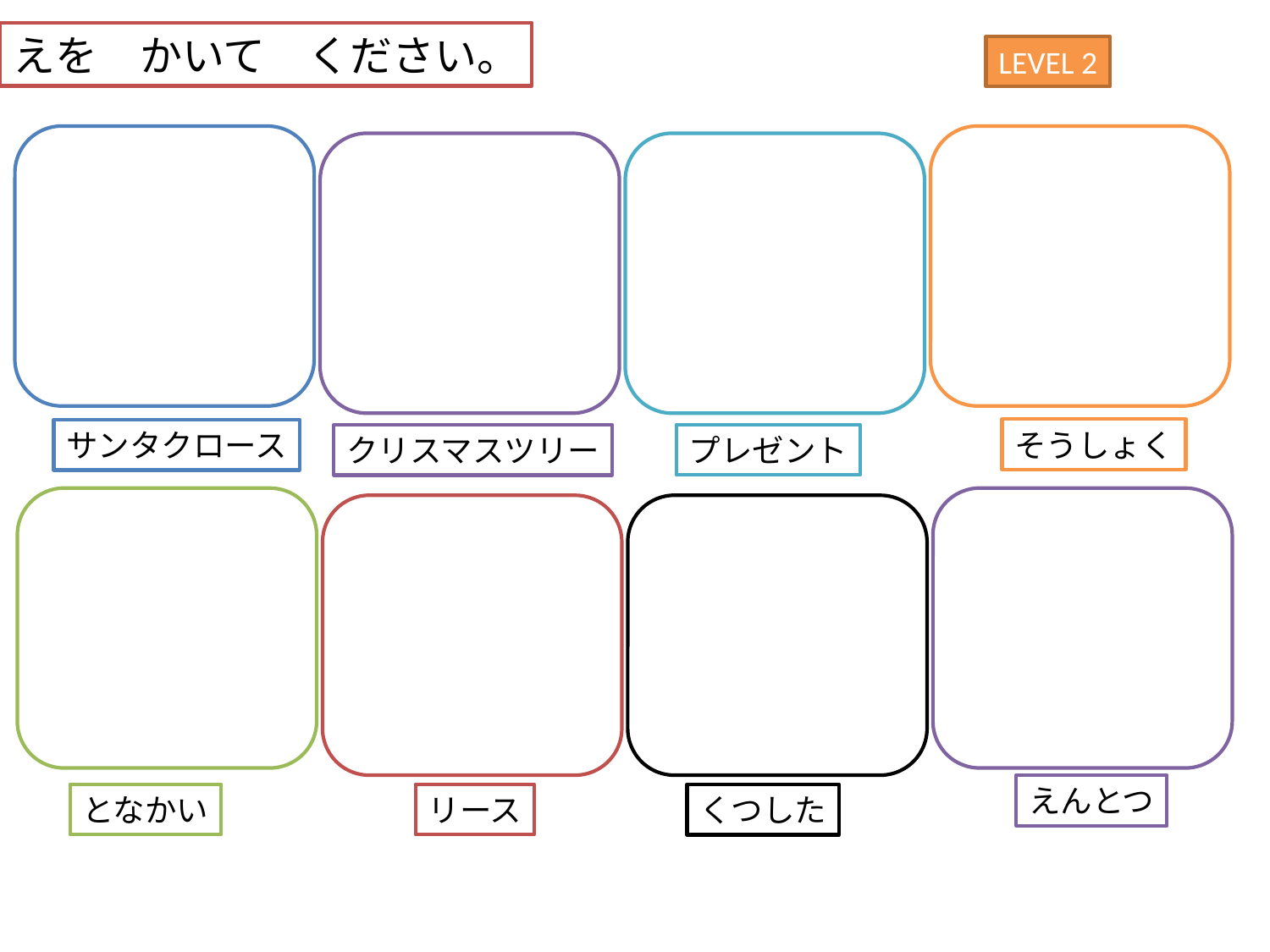

えを　かいて　ください。
LEVEL 2

そうしょく
サンタクロース
プレゼント
クリスマスツリー

えんとつ
となかい
リース
くつした